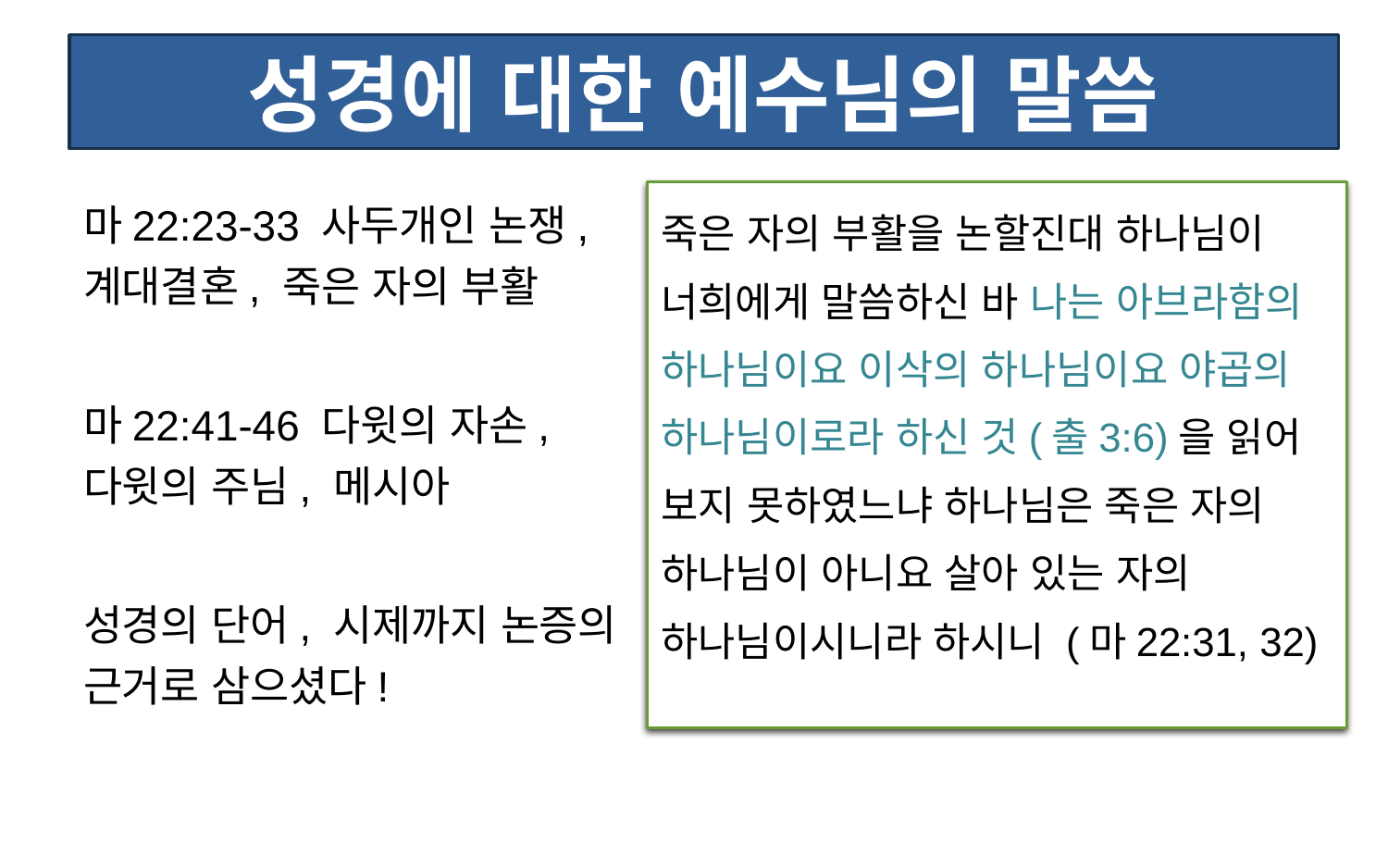

# 성경에 대한 예수님의 말씀
마22:23-33 사두개인 논쟁, 계대결혼, 죽은 자의 부활

마22:41-46 다윗의 자손, 다윗의 주님, 메시아

성경의 단어, 시제까지 논증의 근거로 삼으셨다!
죽은 자의 부활을 논할진대 하나님이 너희에게 말씀하신 바 나는 아브라함의 하나님이요 이삭의 하나님이요 야곱의 하나님이로라 하신 것(출3:6)을 읽어 보지 못하였느냐 하나님은 죽은 자의 하나님이 아니요 살아 있는 자의 하나님이시니라 하시니 (마22:31, 32)